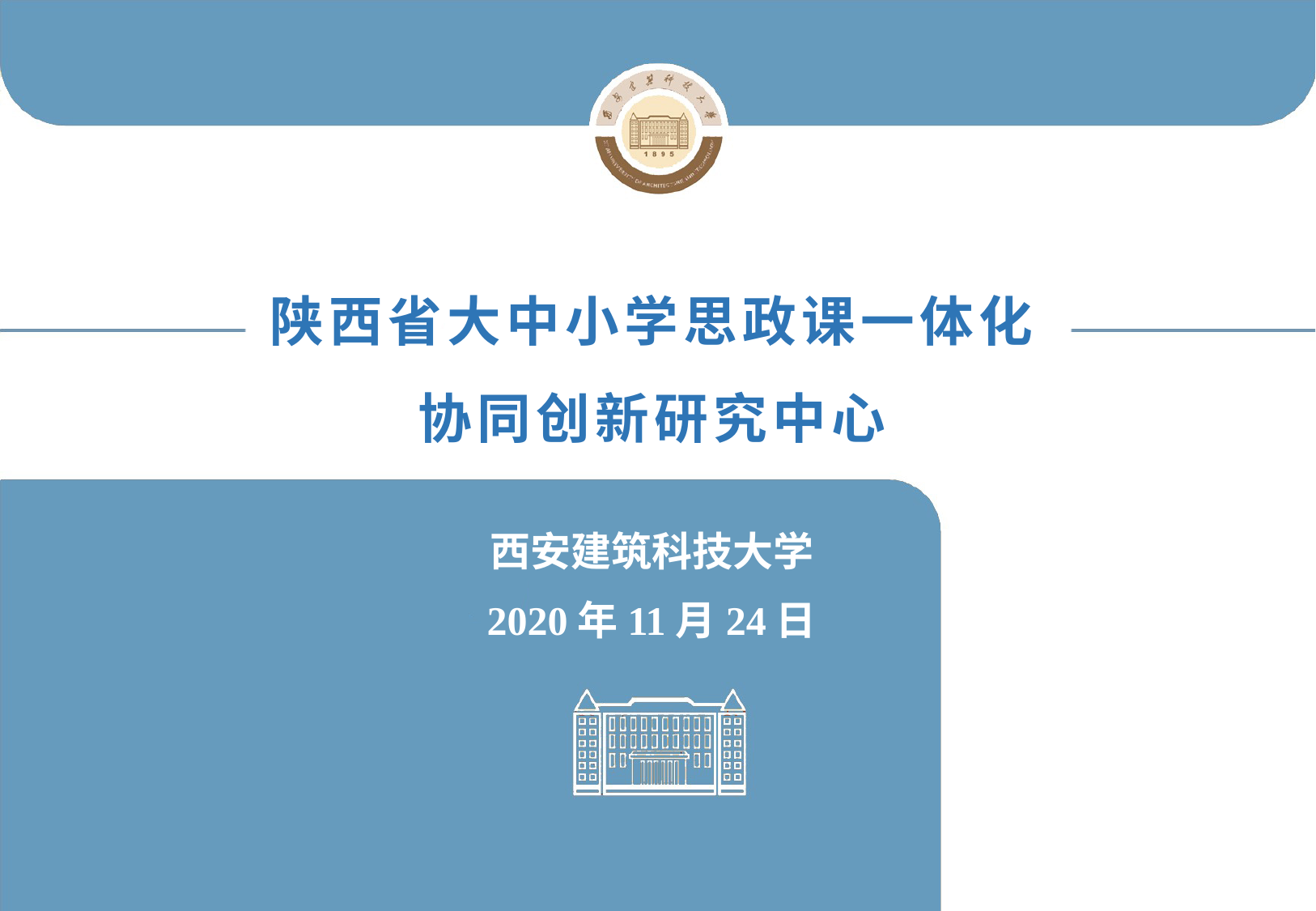

陕西省大中小学思政课一体化
协同创新研究中心
西安建筑科技大学
2020年11月24日